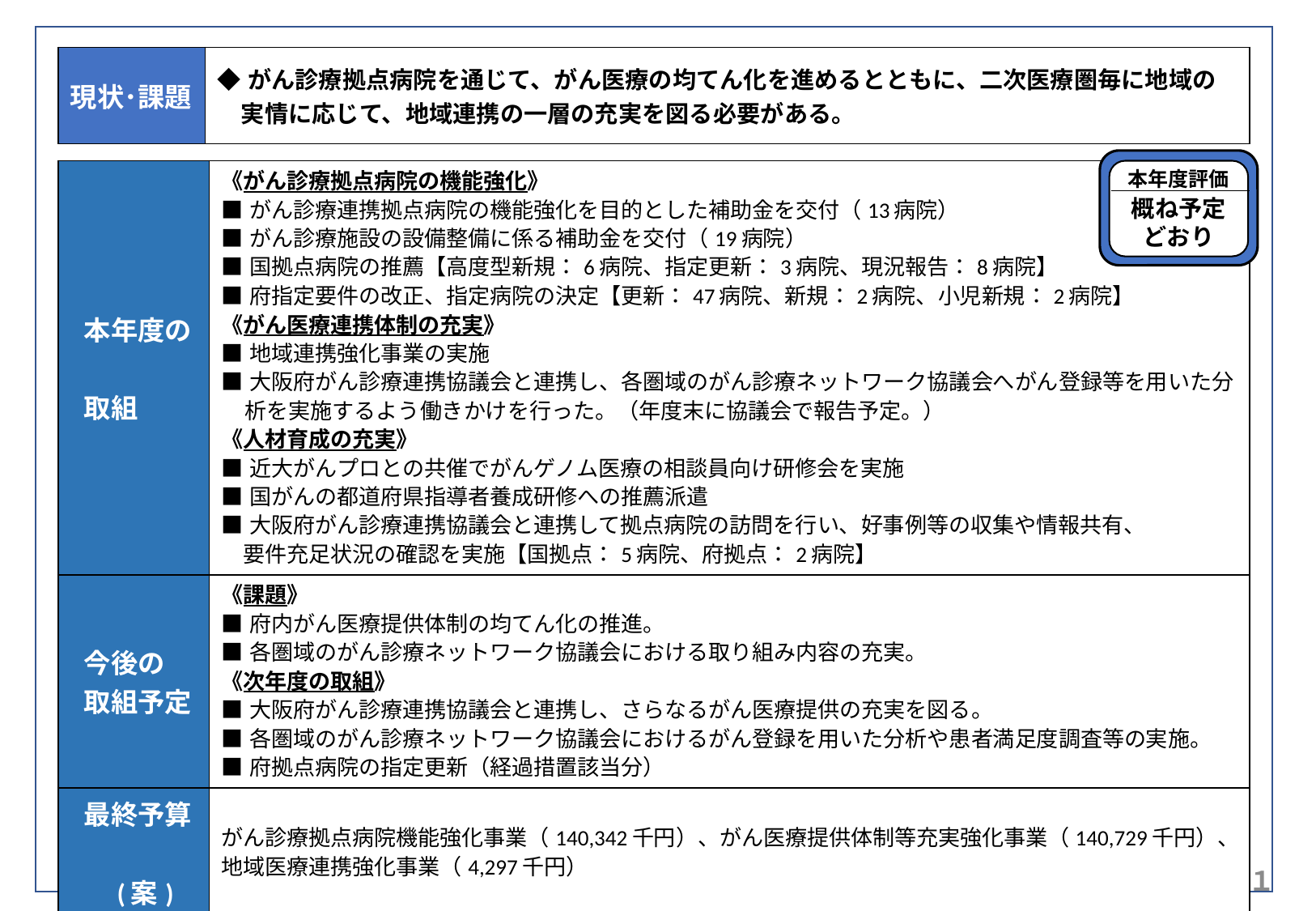

| 現状･課題 | ◆がん診療拠点病院を通じて、がん医療の均てん化を進めるとともに、二次医療圏毎に地域の 実情に応じて、地域連携の一層の充実を図る必要がある。 |
| --- | --- |

本年度評価

概ね予定
どおり
| 本年度の 取組 | 《がん診療拠点病院の機能強化》 ■がん診療連携拠点病院の機能強化を目的とした補助金を交付（13病院） ■がん診療施設の設備整備に係る補助金を交付（19病院） ■国拠点病院の推薦【高度型新規：6病院、指定更新：3病院、現況報告：8病院】 ■府指定要件の改正、指定病院の決定【更新：47病院、新規：2病院、小児新規：2病院】 《がん医療連携体制の充実》 ■地域連携強化事業の実施 ■大阪府がん診療連携協議会と連携し、各圏域のがん診療ネットワーク協議会へがん登録等を用いた分析を実施するよう働きかけを行った。（年度末に協議会で報告予定。） 《人材育成の充実》 ■近大がんプロとの共催でがんゲノム医療の相談員向け研修会を実施 ■国がんの都道府県指導者養成研修への推薦派遣 ■大阪府がん診療連携協議会と連携して拠点病院の訪問を行い、好事例等の収集や情報共有、 　要件充足状況の確認を実施【国拠点：5病院、府拠点：2病院】 |
| --- | --- |
| 今後の 取組予定 | 《課題》 ■府内がん医療提供体制の均てん化の推進。 ■各圏域のがん診療ネットワーク協議会における取り組み内容の充実。 《次年度の取組》 ■大阪府がん診療連携協議会と連携し、さらなるがん医療提供の充実を図る。 ■各圏域のがん診療ネットワーク協議会におけるがん登録を用いた分析や患者満足度調査等の実施。 ■府拠点病院の指定更新（経過措置該当分） |
| 最終予算　　 　 (案) | がん診療拠点病院機能強化事業（140,342千円）、がん医療提供体制等充実強化事業（140,729千円）、地域医療連携強化事業（4,297千円） |
概ね予定どおり
概ね予定どおり
＜がん診療連携検討部会＞　１